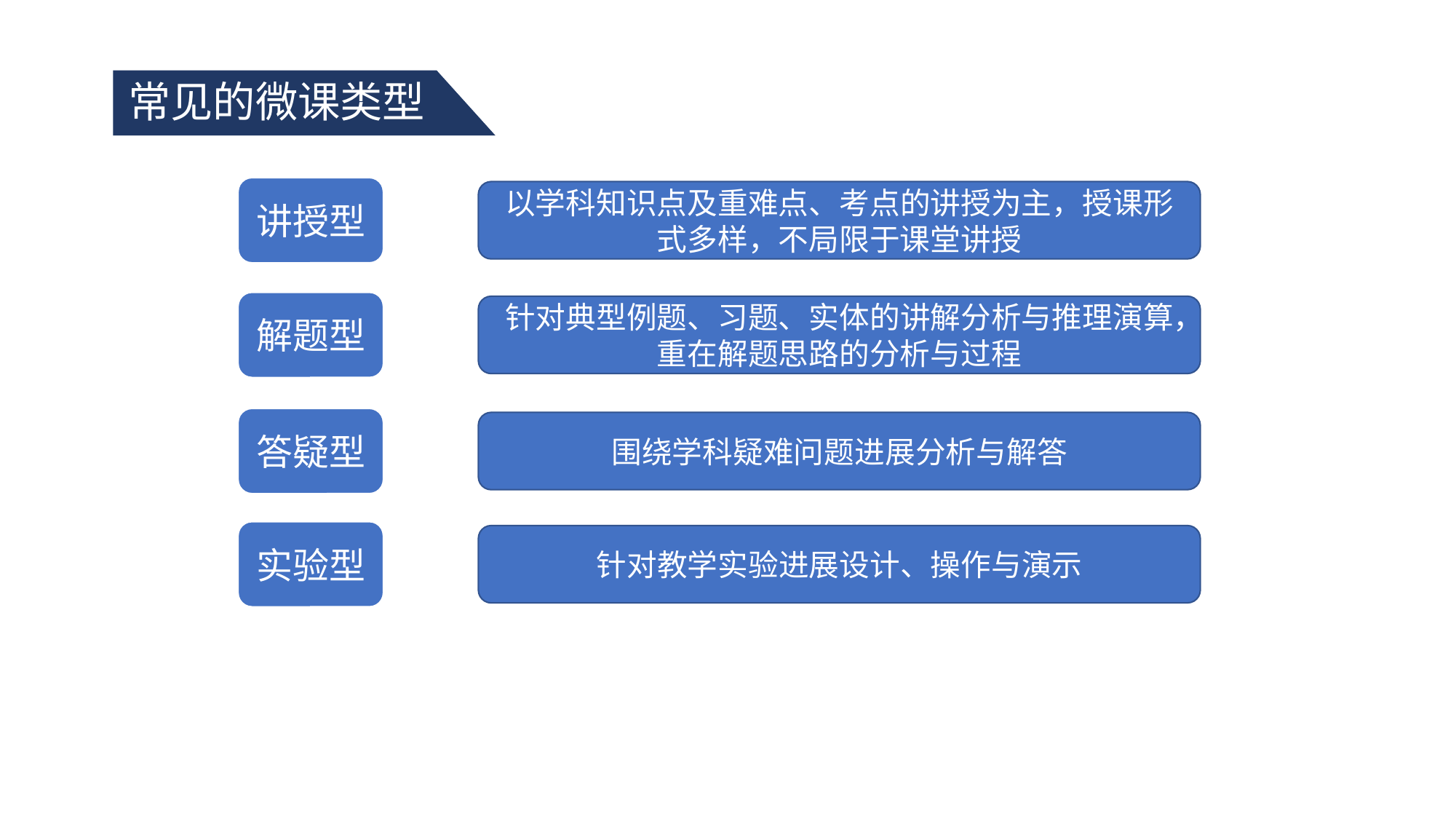

常见的微课类型

讲授型
以学科知识点及重难点、考点的讲授为主，授课形式多样，不局限于课堂讲授
解题型
针对典型例题、习题、实体的讲解分析与推理演算，重在解题思路的分析与过程
答疑型
围绕学科疑难问题进展分析与解答
实验型
针对教学实验进展设计、操作与演示